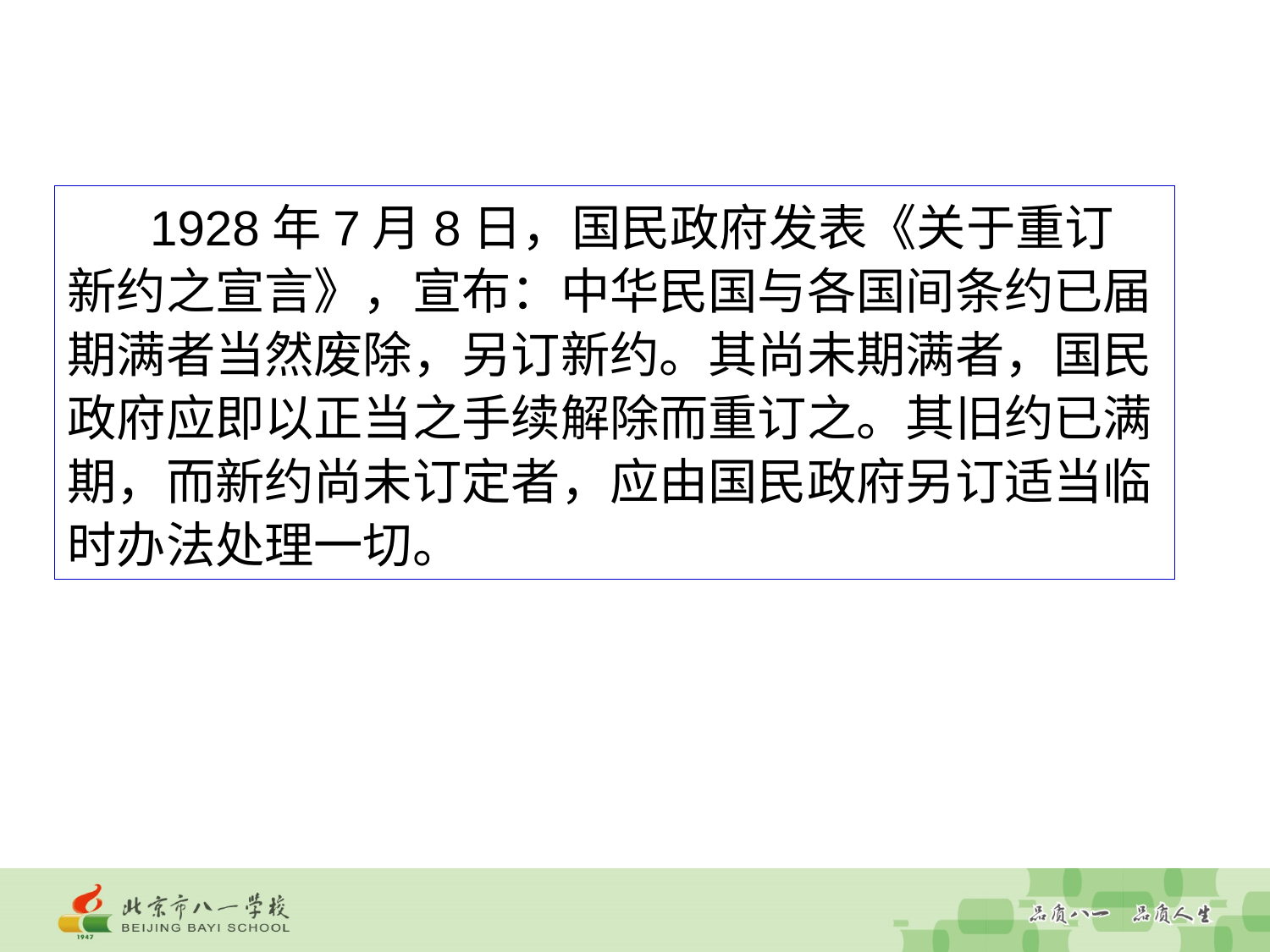

1928年7月8日，国民政府发表《关于重订新约之宣言》，宣布：中华民国与各国间条约已届期满者当然废除，另订新约。其尚未期满者，国民政府应即以正当之手续解除而重订之。其旧约已满期，而新约尚未订定者，应由国民政府另订适当临时办法处理一切。